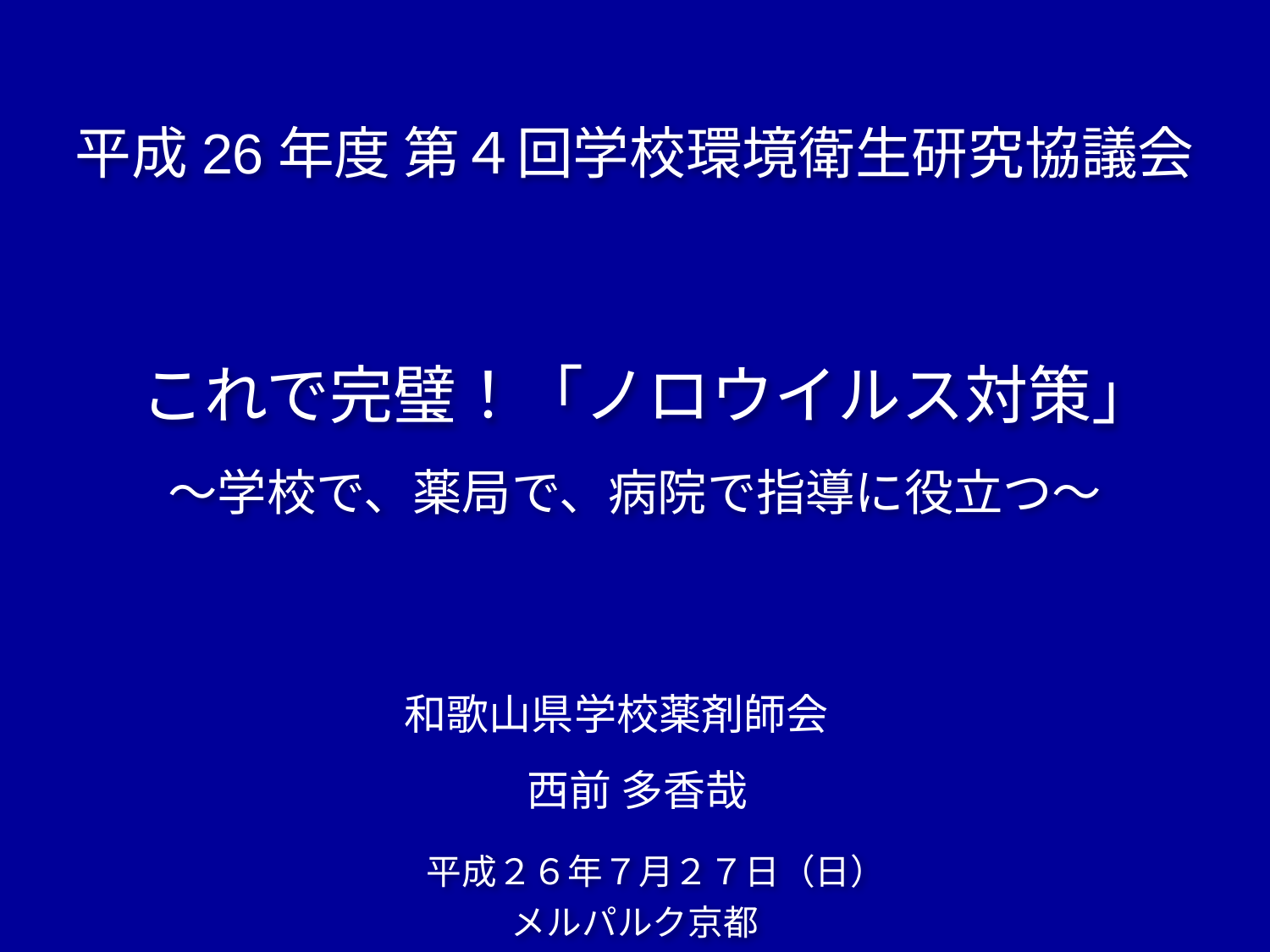

平成26年度 第４回学校環境衛生研究協議会
# これで完璧！「ノロウイルス対策」 ～学校で、薬局で、病院で指導に役立つ～
和歌山県学校薬剤師会
西前 多香哉
　平成２６年７月２７日（日）
メルパルク京都